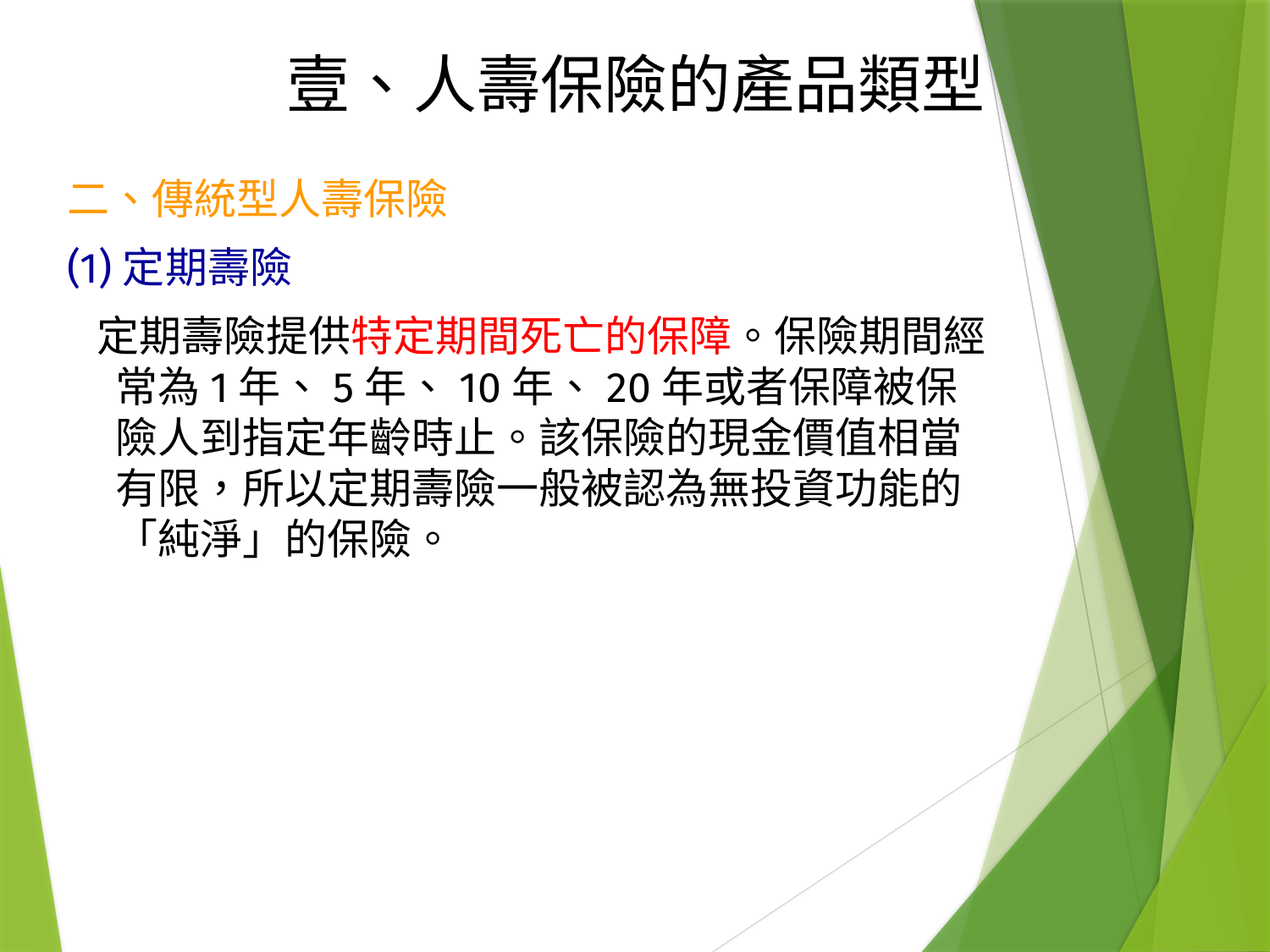

壹、人壽保險的產品類型
二、傳統型人壽保險
(1)定期壽險
  定期壽險提供特定期間死亡的保障。保險期間經常為1年、5年、10年、20年或者保障被保險人到指定年齡時止。該保險的現金價值相當有限，所以定期壽險一般被認為無投資功能的「純淨」的保險。